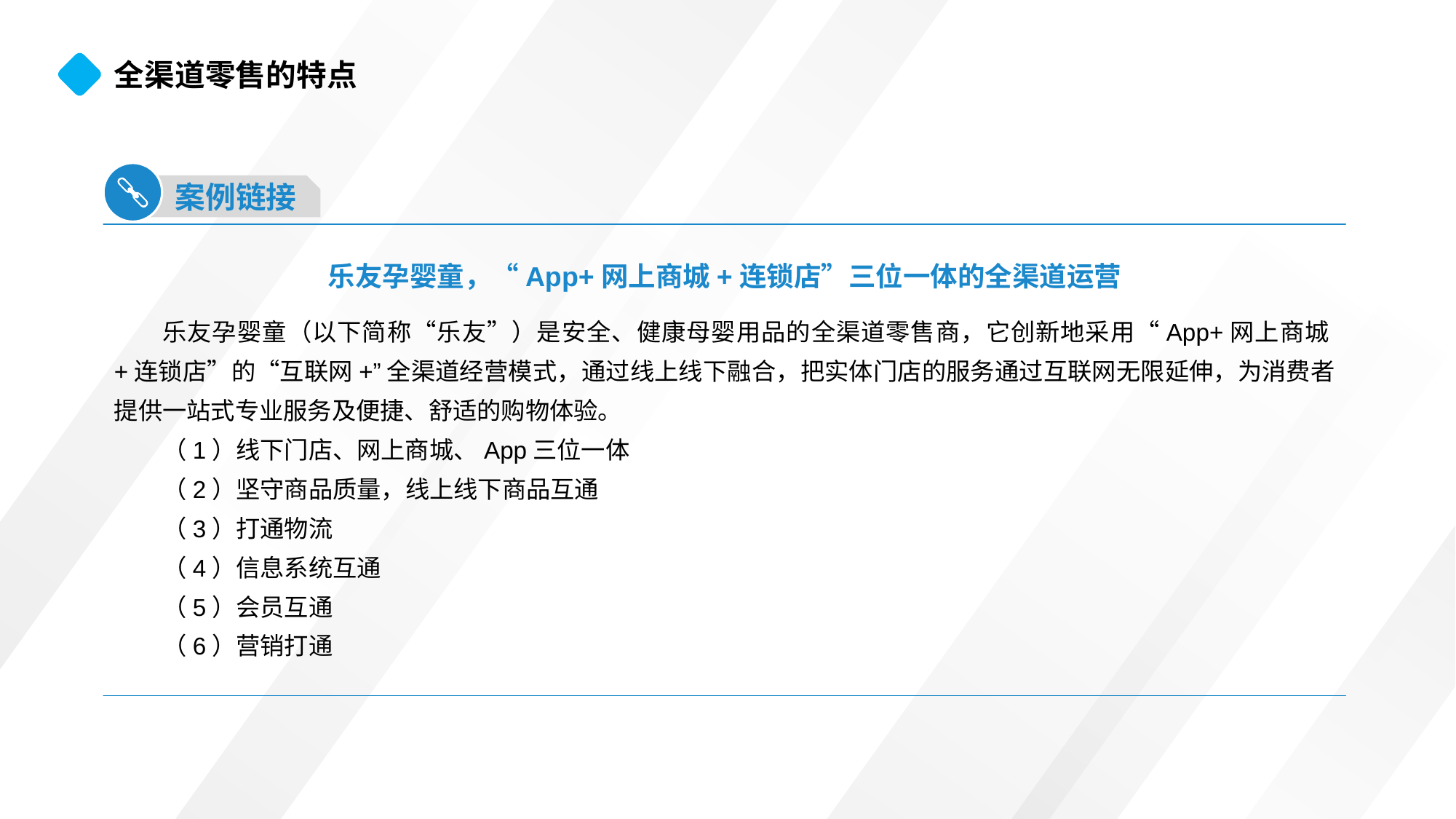

全渠道零售的特点

案例链接

乐友孕婴童，“App+网上商城+连锁店”三位一体的全渠道运营
乐友孕婴童（以下简称“乐友”）是安全、健康母婴用品的全渠道零售商，它创新地采用“App+网上商城+连锁店”的“互联网+”全渠道经营模式，通过线上线下融合，把实体门店的服务通过互联网无限延伸，为消费者提供一站式专业服务及便捷、舒适的购物体验。
（1）线下门店、网上商城、App三位一体
（2）坚守商品质量，线上线下商品互通
（3）打通物流
（4）信息系统互通
（5）会员互通
（6）营销打通